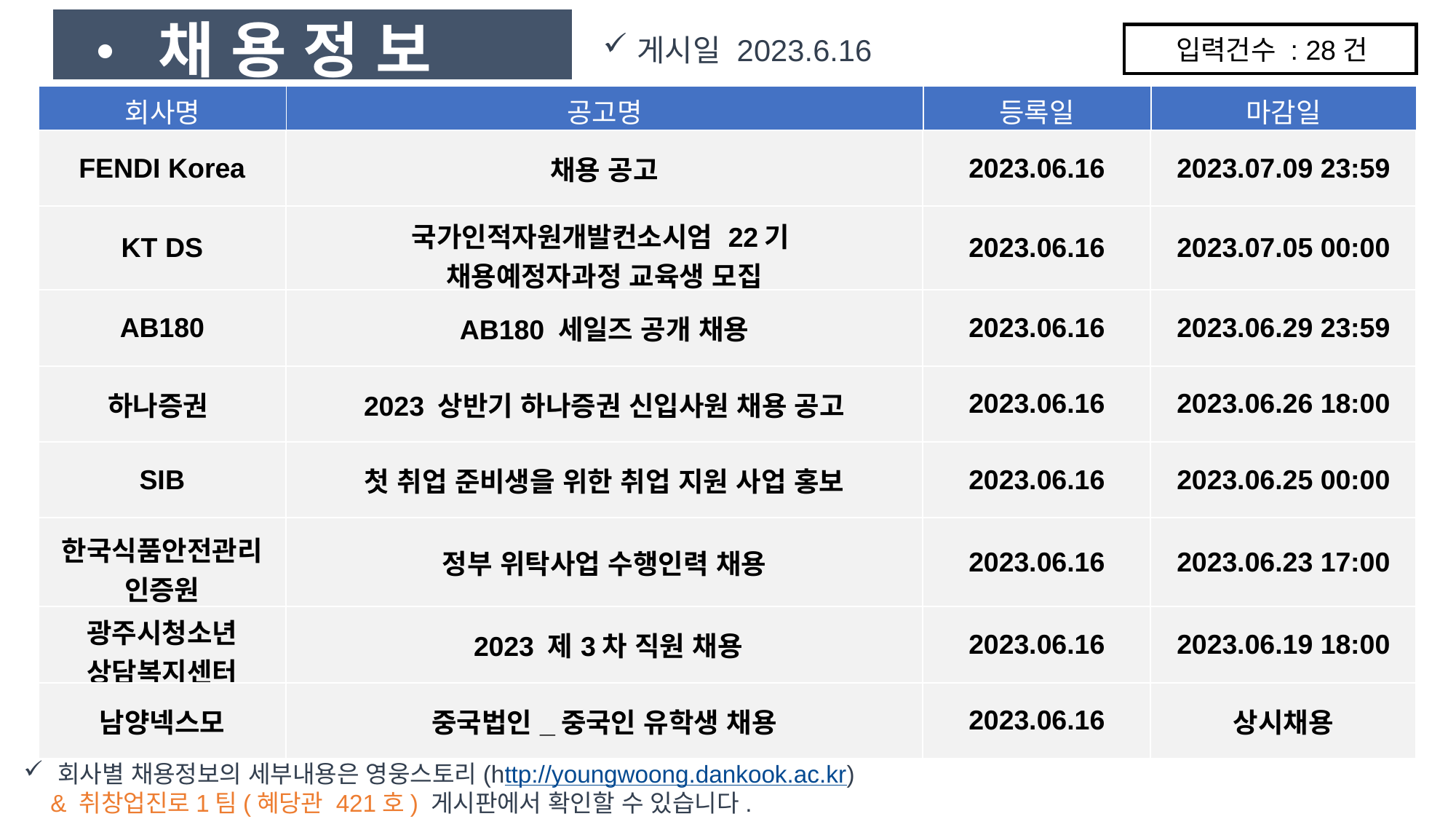

• 채 용 정 보

게시일 2023.6.16
입력건수 : 28건
| 회사명 | 공고명 | 등록일 | 마감일 |
| --- | --- | --- | --- |

| FENDI Korea | 채용 공고 | 2023.06.16 | 2023.07.09 23:59 |
| --- | --- | --- | --- |
| KT DS | 국가인적자원개발컨소시엄 22기 채용예정자과정 교육생 모집 | 2023.06.16 | 2023.07.05 00:00 |
| AB180 | AB180 세일즈 공개 채용 | 2023.06.16 | 2023.06.29 23:59 |
| 하나증권 | 2023 상반기 하나증권 신입사원 채용 공고 | 2023.06.16 | 2023.06.26 18:00 |
| SIB | 첫 취업 준비생을 위한 취업 지원 사업 홍보 | 2023.06.16 | 2023.06.25 00:00 |
| 한국식품안전관리인증원 | 정부 위탁사업 수행인력 채용 | 2023.06.16 | 2023.06.23 17:00 |
| 광주시청소년 상담복지센터 | 2023 제3차 직원 채용 | 2023.06.16 | 2023.06.19 18:00 |
| 남양넥스모 | 중국법인\_중국인 유학생 채용 | 2023.06.16 | 상시채용 |

회사별 채용정보의 세부내용은 영웅스토리(http://youngwoong.dankook.ac.kr)
    & 취창업진로1팀(혜당관 421호) 게시판에서 확인할 수 있습니다.